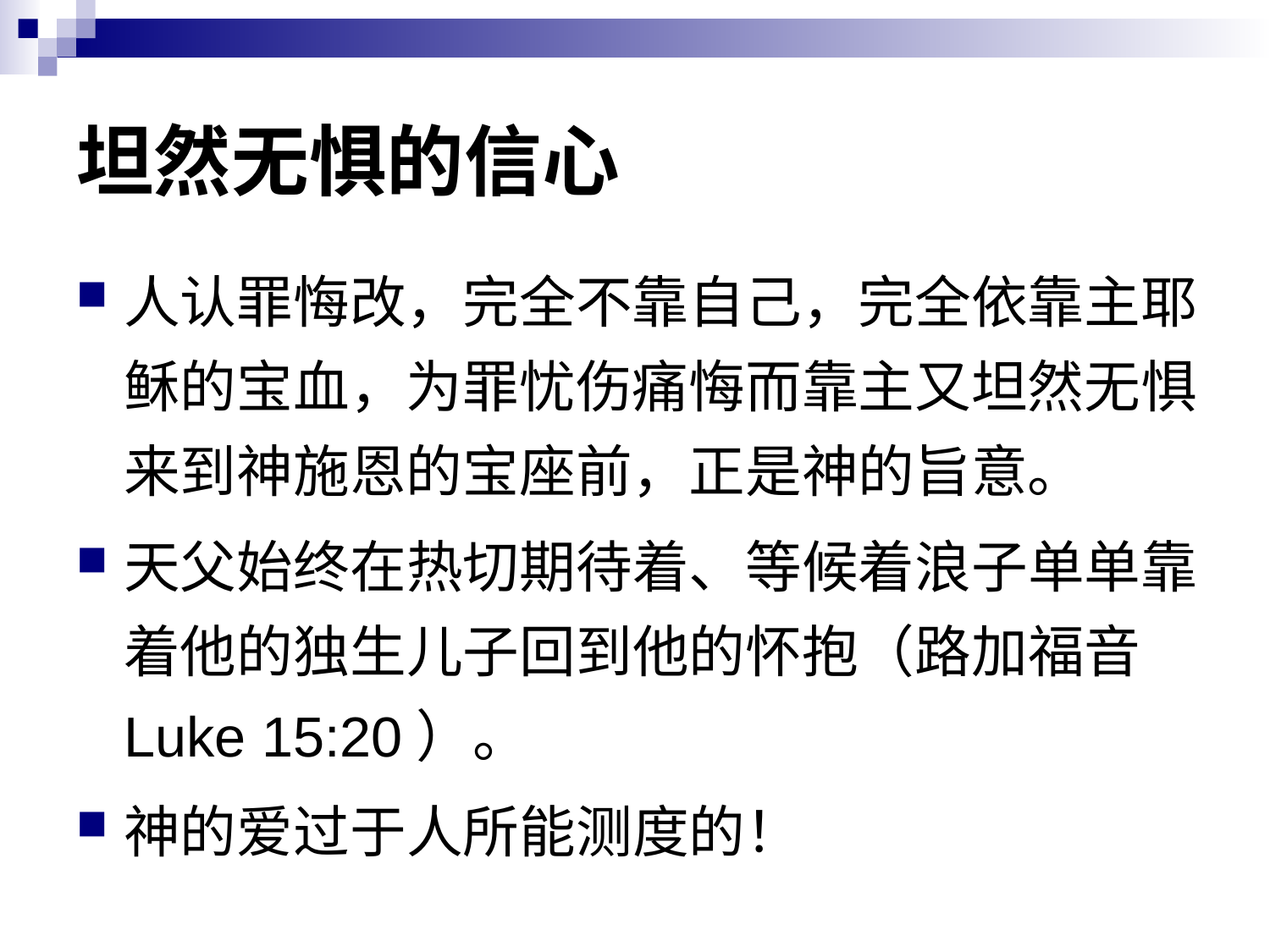

# 坦然无惧的信心
人认罪悔改，完全不靠自己，完全依靠主耶稣的宝血，为罪忧伤痛悔而靠主又坦然无惧来到神施恩的宝座前，正是神的旨意。
天父始终在热切期待着、等候着浪子单单靠着他的独生儿子回到他的怀抱（路加福音Luke 15:20）。
神的爱过于人所能测度的！